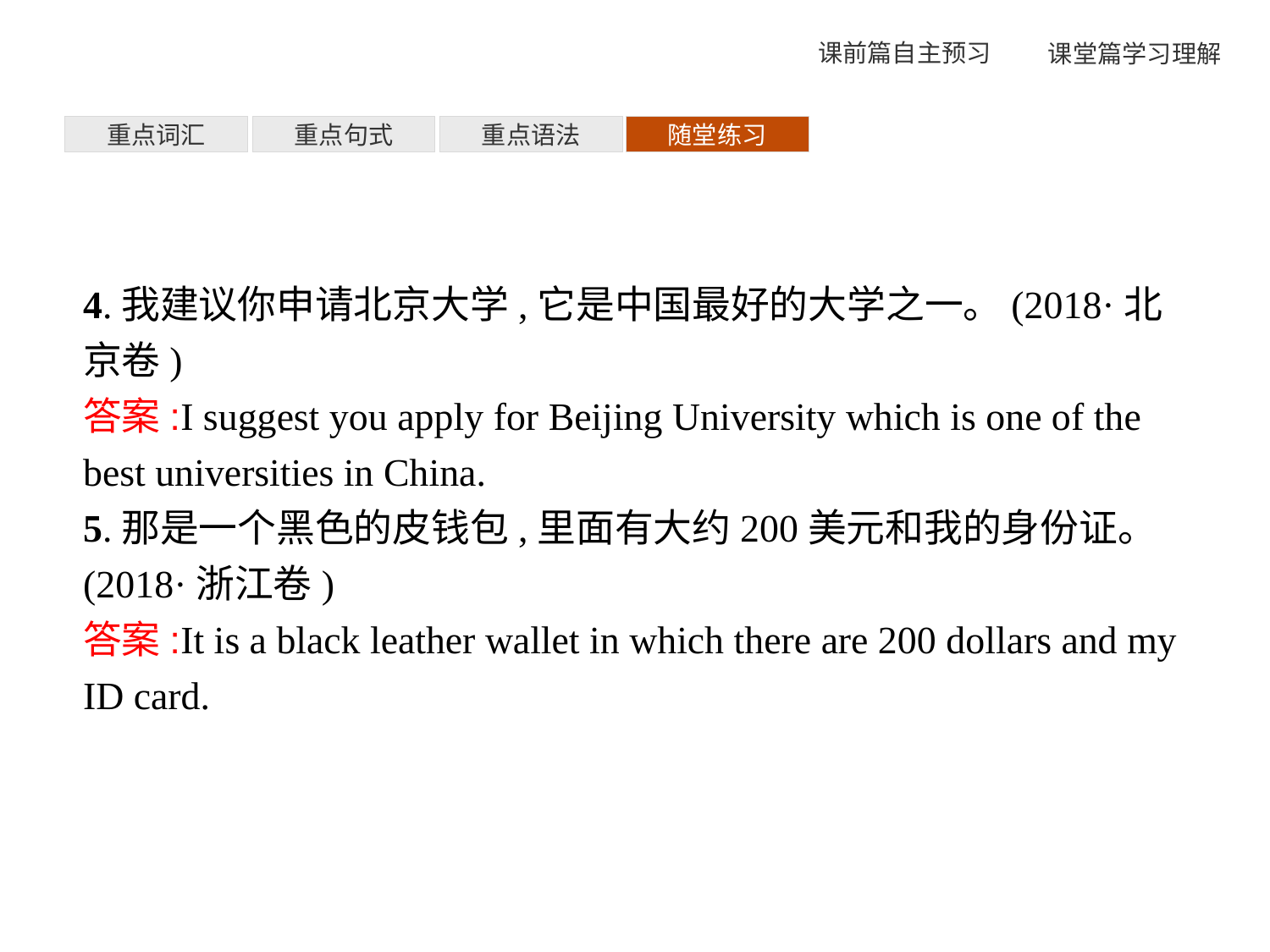

重点词汇
重点句式
重点语法
随堂练习
4.我建议你申请北京大学,它是中国最好的大学之一。(2018·北京卷)
答案:I suggest you apply for Beijing University which is one of the best universities in China.
5.那是一个黑色的皮钱包,里面有大约200美元和我的身份证。(2018·浙江卷)
答案:It is a black leather wallet in which there are 200 dollars and my ID card.